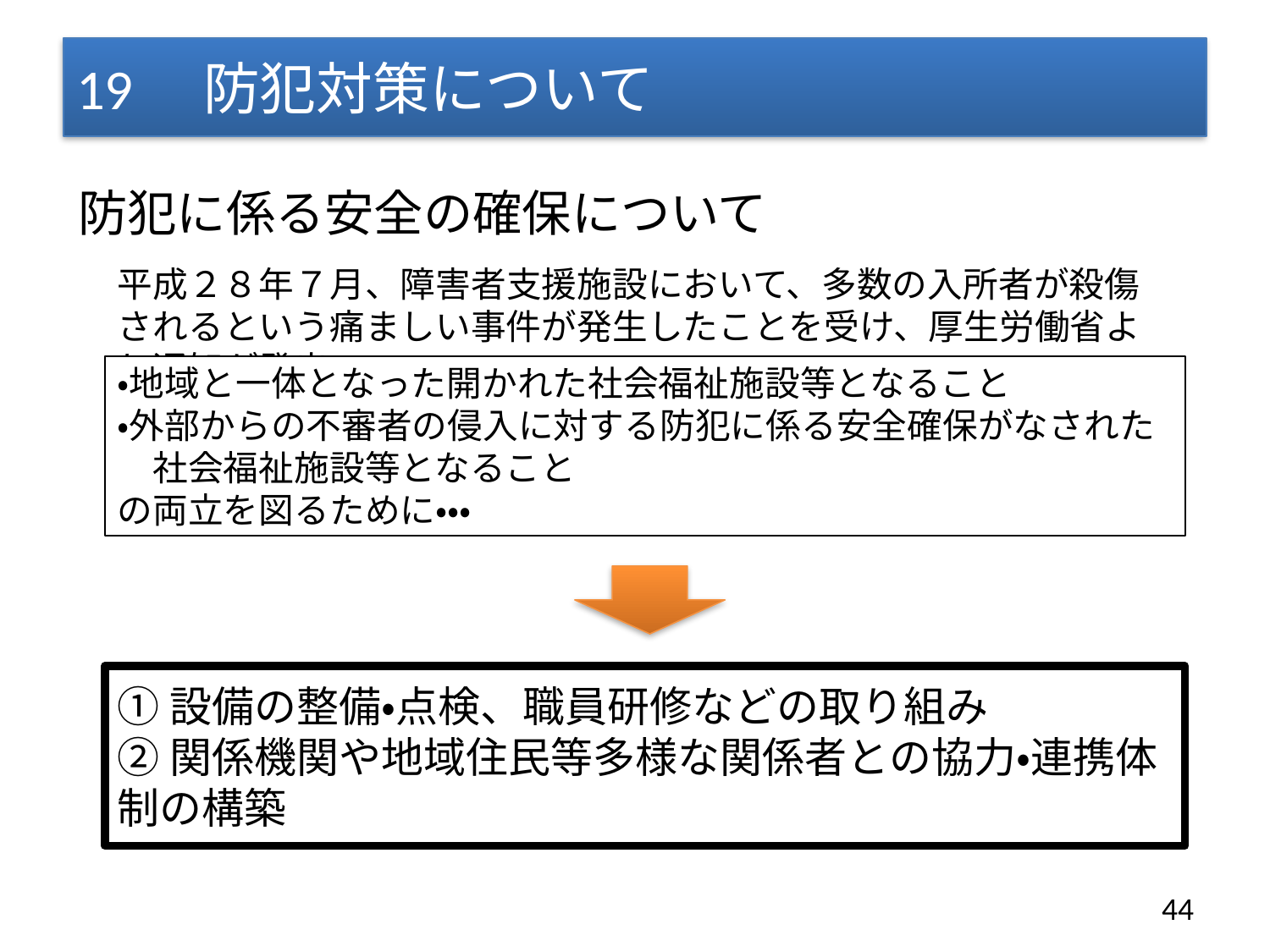

# 19　防犯対策について
防犯に係る安全の確保について
平成２８年７月、障害者支援施設において、多数の入所者が殺傷されるという痛ましい事件が発生したことを受け、厚生労働省より通知が発出
・地域と一体となった開かれた社会福祉施設等となること
・外部からの不審者の侵入に対する防犯に係る安全確保がなされた
　社会福祉施設等となること
の両立を図るために・・・

①設備の整備・点検、職員研修などの取り組み
②関係機関や地域住民等多様な関係者との協力・連携体制の構築
44